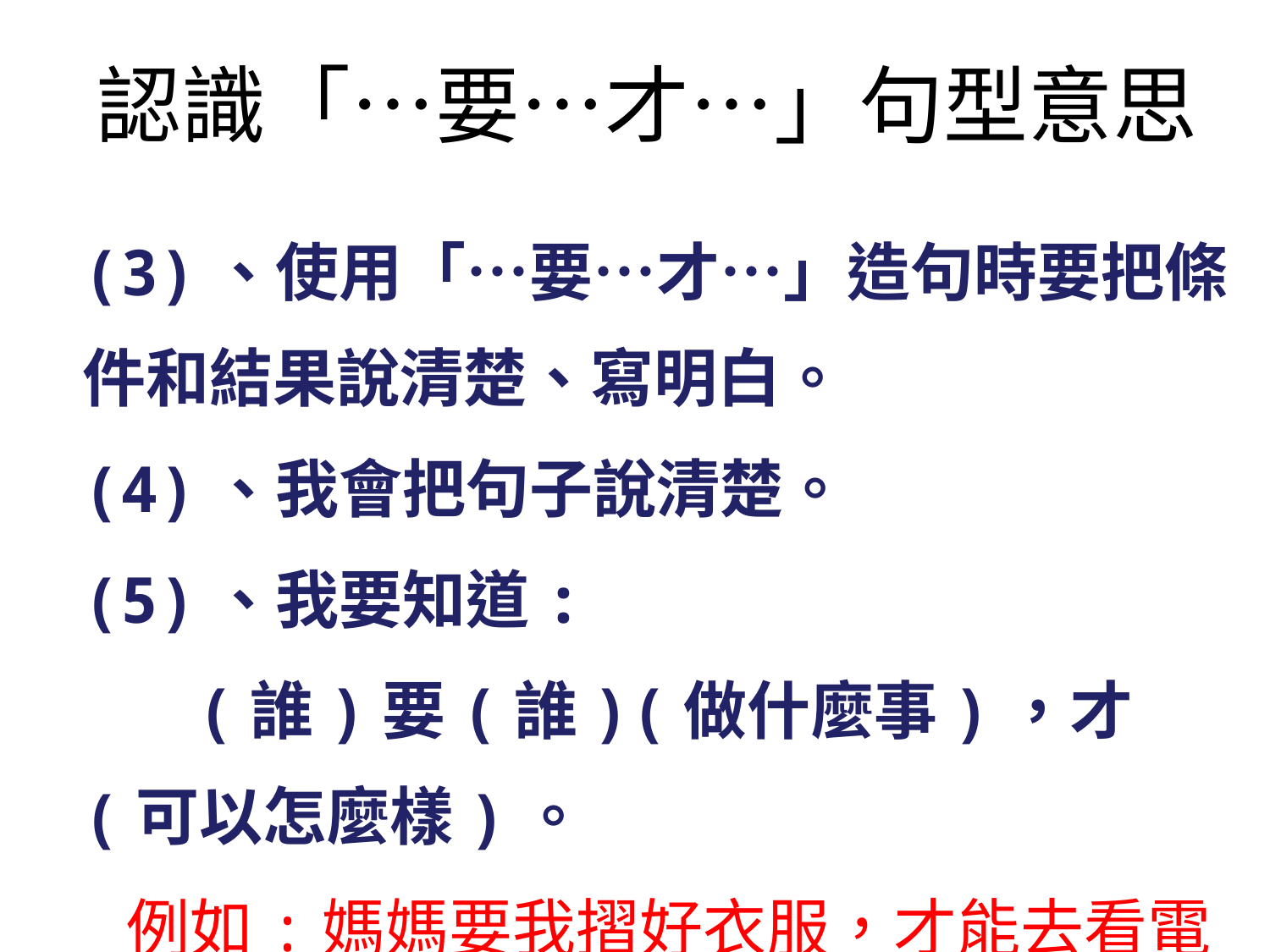

認識「…要…才…」句型意思
(3)、使用「…要…才…」造句時要把條件和結果說清楚、寫明白。
(4)、我會把句子說清楚。
(5)、我要知道:
   (誰)要(誰)(做什麼事)，才(可以怎麼樣)。
  例如:媽媽要我摺好衣服，才能去看電視。